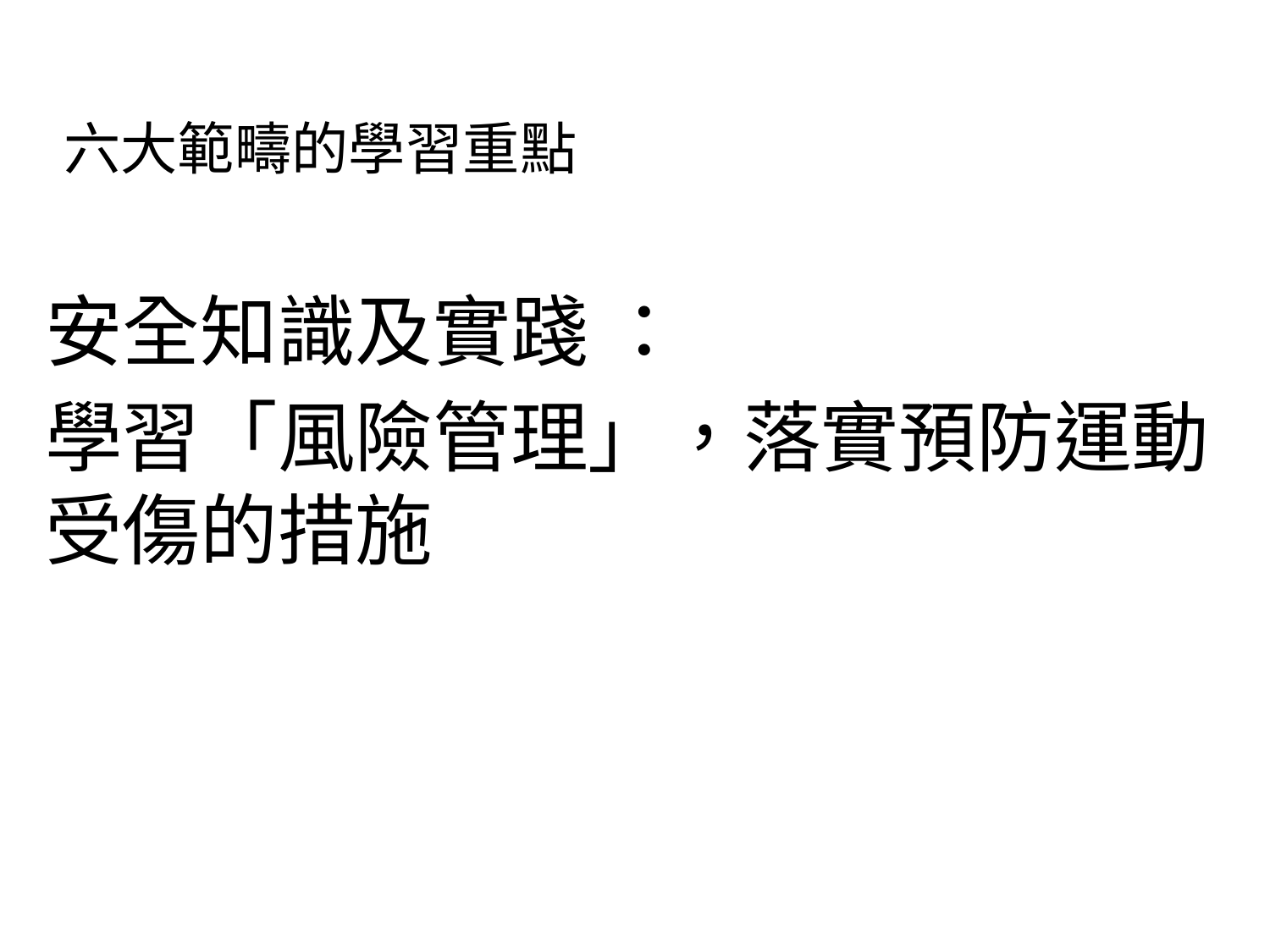

# 六大範疇的學習重點
安全知識及實踐 ：
學習「風險管理」，落實預防運動受傷的措施